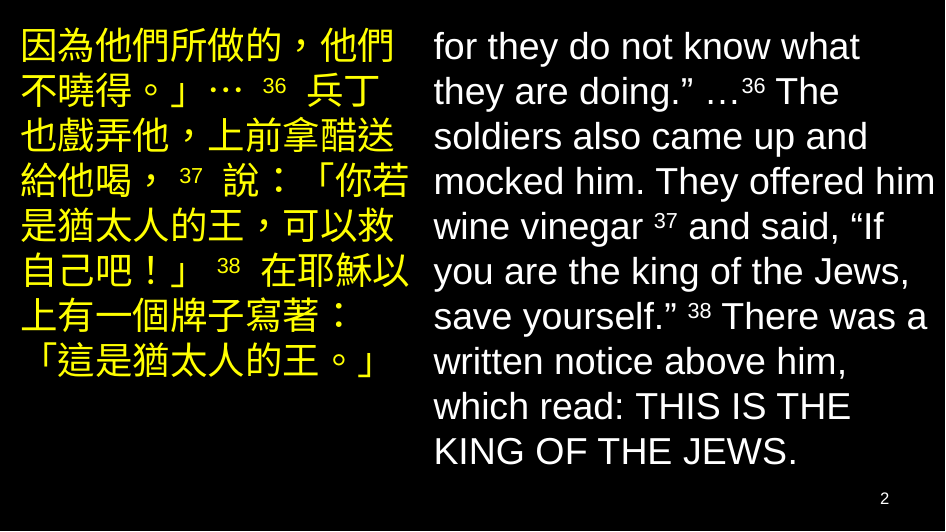

因為他們所做的，他們不曉得。」… 36 兵丁也戲弄他，上前拿醋送給他喝，37 說：「你若是猶太人的王，可以救自己吧！」38 在耶穌以上有一個牌子寫著：「這是猶太人的王。」
for they do not know what they are doing.” …36 The soldiers also came up and mocked him. They offered him wine vinegar 37 and said, “If you are the king of the Jews, save yourself.” 38 There was a written notice above him, which read: this is the king of the jews.
2